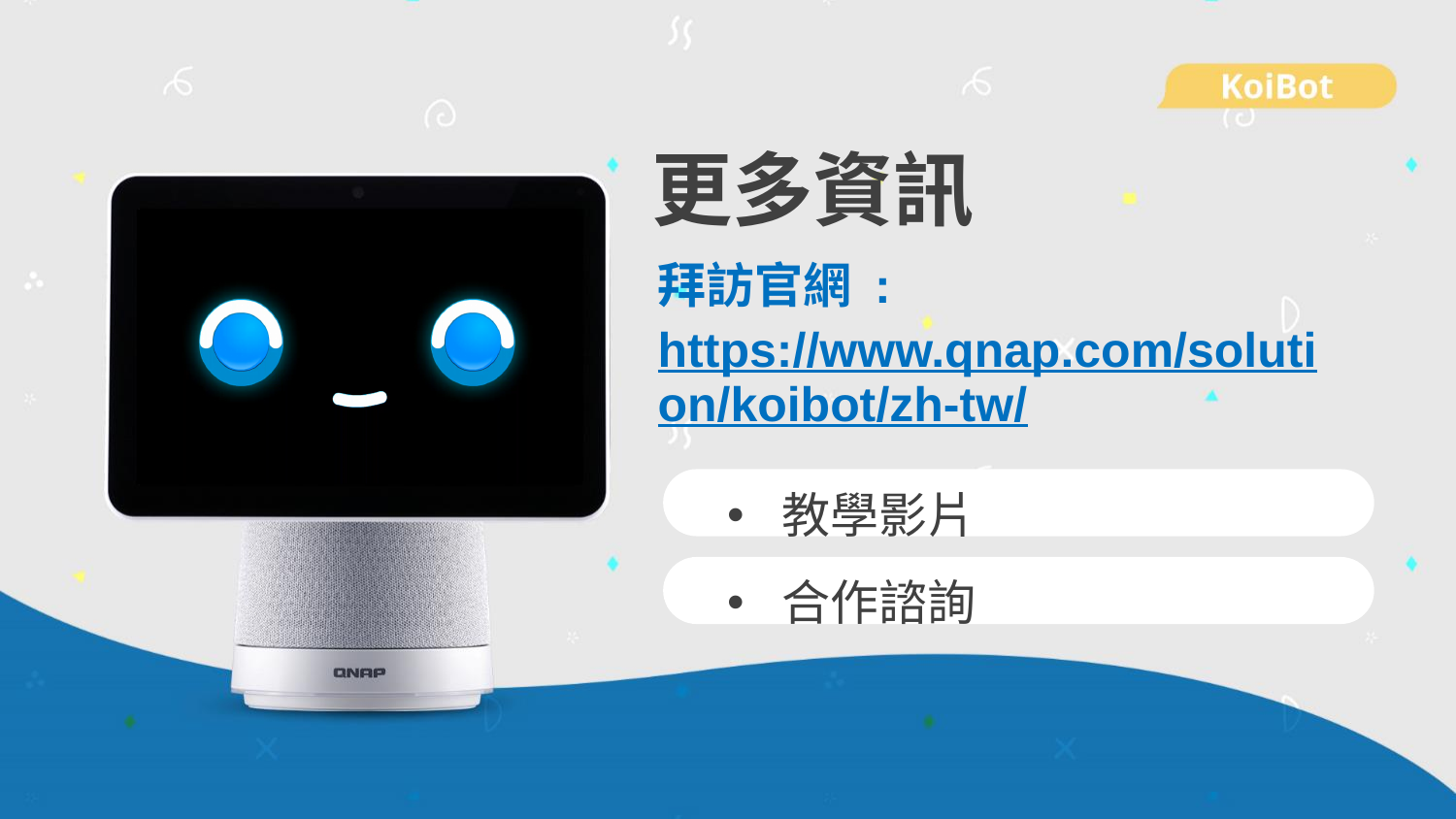

# 更多資訊
拜訪官網 : https://www.qnap.com/solution/koibot/zh-tw/
教學影片
合作諮詢